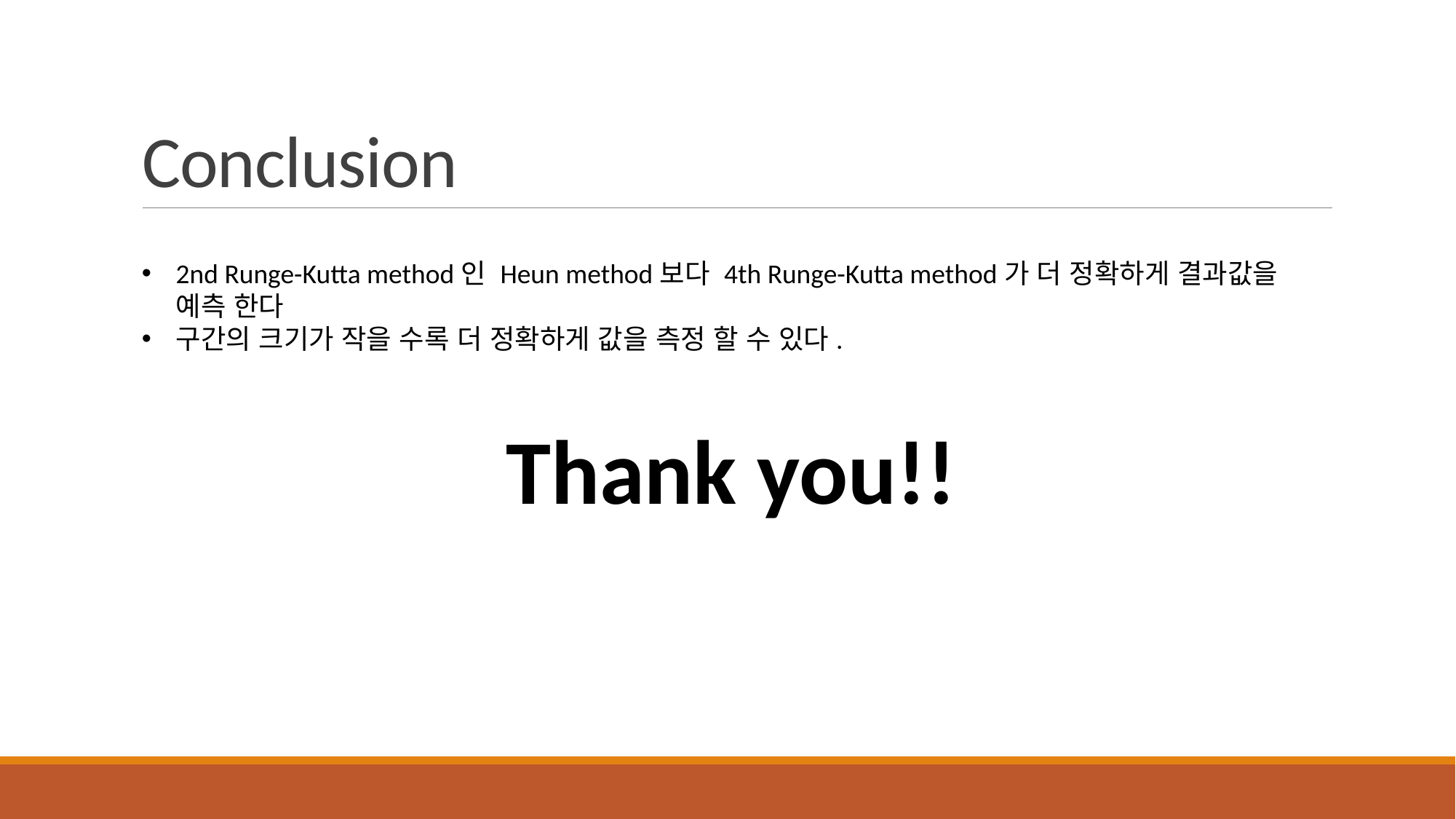

# Conclusion
2nd Runge-Kutta method인 Heun method보다 4th Runge-Kutta method가 더 정확하게 결과값을 예측 한다
구간의 크기가 작을 수록 더 정확하게 값을 측정 할 수 있다.
Thank you!!